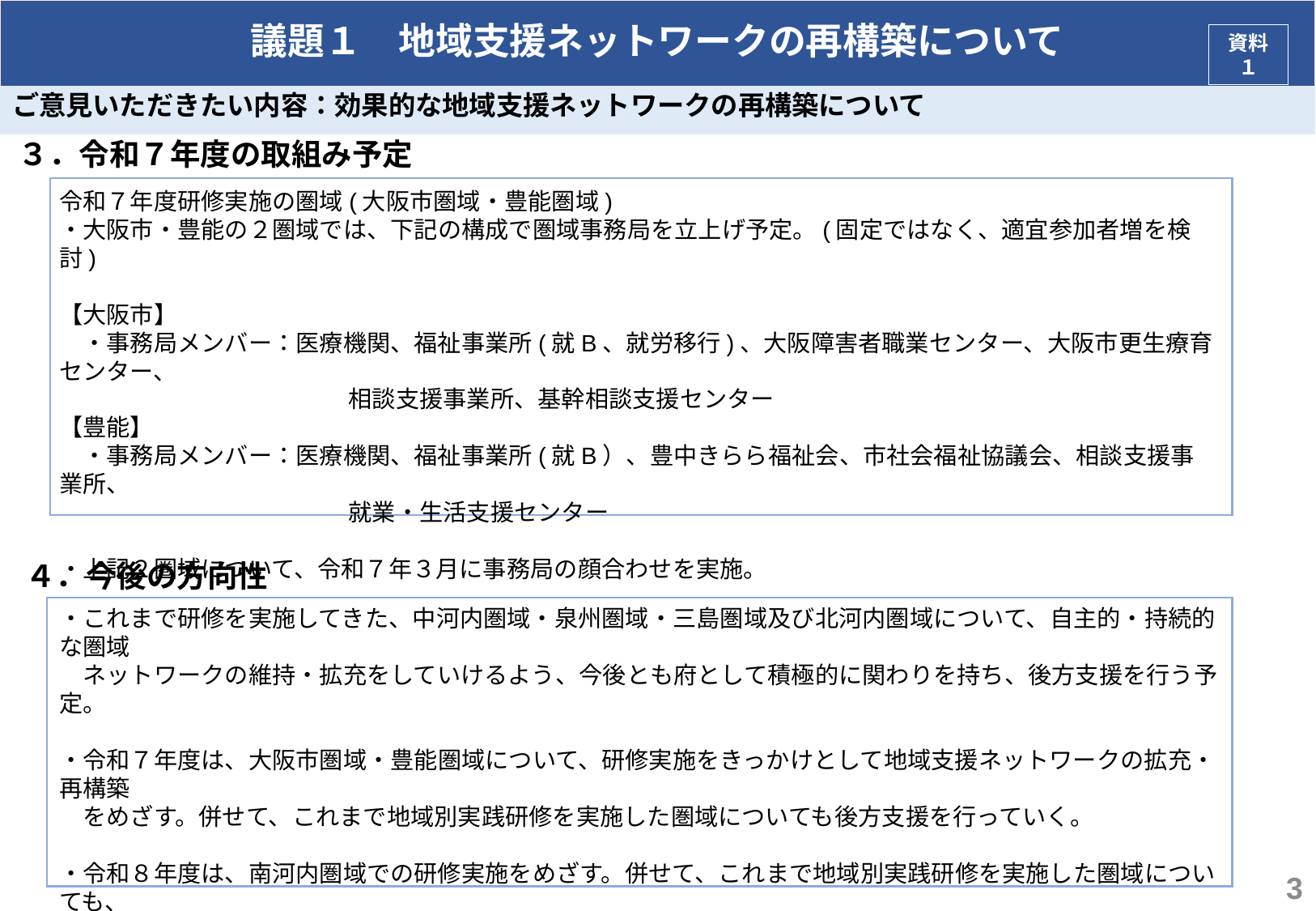

# 議題１　地域支援ネットワークの再構築について
資料１
ご意見いただきたい内容：効果的な地域支援ネットワークの再構築について

３．令和７年度の取組み予定

令和７年度研修実施の圏域(大阪市圏域・豊能圏域)
・大阪市・豊能の２圏域では、下記の構成で圏域事務局を立上げ予定。(固定ではなく、適宜参加者増を検討)

【大阪市】
　・事務局メンバー：医療機関、福祉事業所(就B、就労移行)、大阪障害者職業センター、大阪市更生療育センター、
　 　　　　　　　　　　　相談支援事業所、基幹相談支援センター
【豊能】
　・事務局メンバー：医療機関、福祉事業所(就B）、豊中きらら福祉会、市社会福祉協議会、相談支援事業所、
　 　　　　　　　　　　　就業・生活支援センター

・上記２圏域について、令和７年３月に事務局の顔合わせを実施。
４．今後の方向性

・これまで研修を実施してきた、中河内圏域・泉州圏域・三島圏域及び北河内圏域について、自主的・持続的な圏域
　ネットワークの維持・拡充をしていけるよう、今後とも府として積極的に関わりを持ち、後方支援を行う予定。

・令和７年度は、大阪市圏域・豊能圏域について、研修実施をきっかけとして地域支援ネットワークの拡充・再構築
　をめざす。併せて、これまで地域別実践研修を実施した圏域についても後方支援を行っていく。

・令和８年度は、南河内圏域での研修実施をめざす。併せて、これまで地域別実践研修を実施した圏域についても、
　活動が継続するよう後方支援を行う。

・令和９年度以降は、圏域内での活動の活性化に加えて、圏域間の情報交換等ができるよう後方支援を行っていく。
3